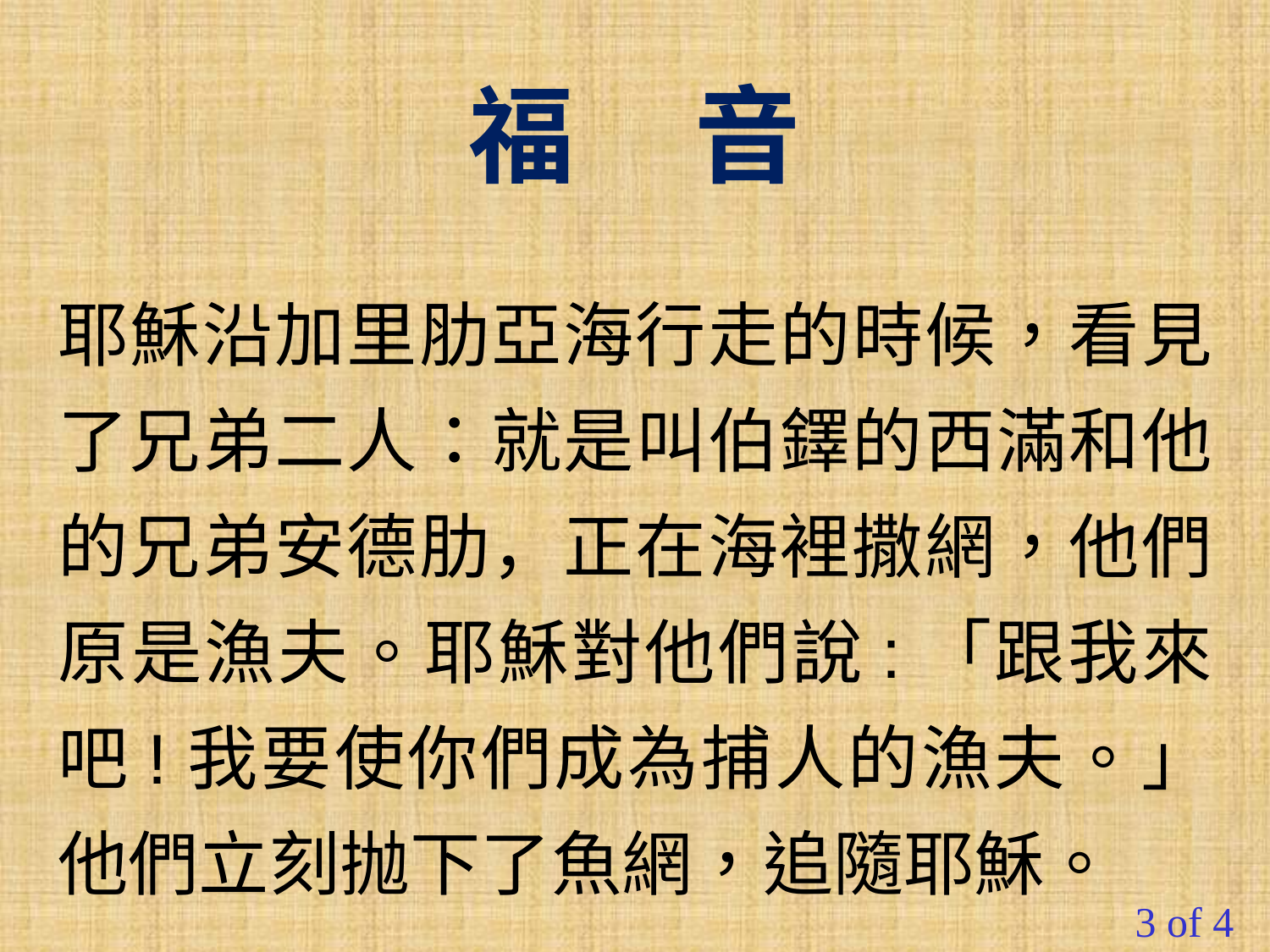

福     音

耶穌沿加里肋亞海行走的時候，看見了兄弟二人：就是叫伯鐸的西滿和他的兄弟安德肋，正在海裡撒網，他們原是漁夫。耶穌對他們說:「跟我來吧!我要使你們成為捕人的漁夫。」他們立刻抛下了魚網，追隨耶穌。
3 of 4